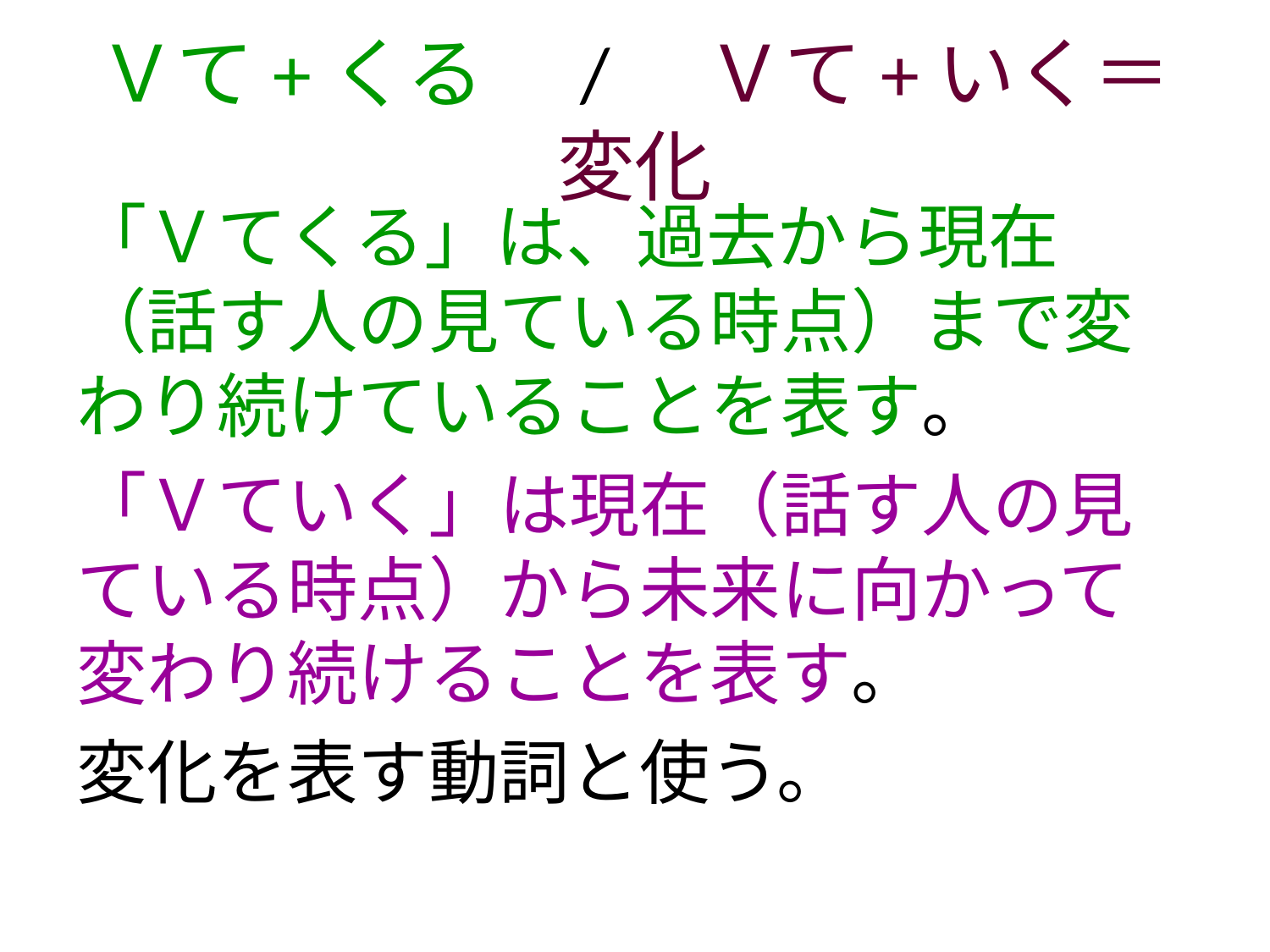

# Ｖて+くる　/　Ｖて+いく＝変化
「Ｖてくる」は、過去から現在（話す人の見ている時点）まで変わり続けていることを表す。
「Ｖていく」は現在（話す人の見ている時点）から未来に向かって変わり続けることを表す。
変化を表す動詞と使う。